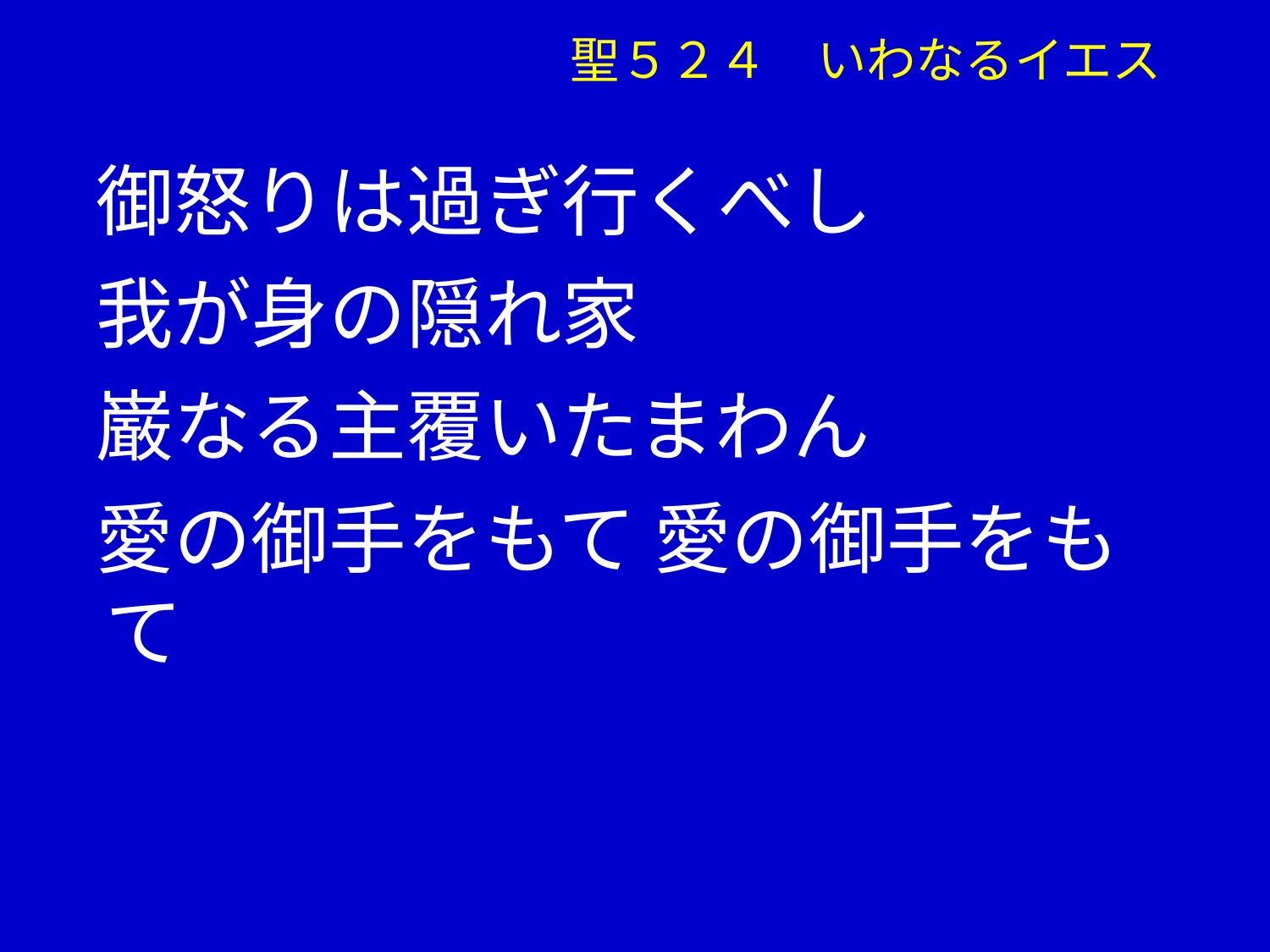

聖５２４　いわなるイエス
 御怒りは過ぎ行くべし
 我が身の隠れ家
 巌なる主覆いたまわん
 愛の御手をもて 愛の御手をもて